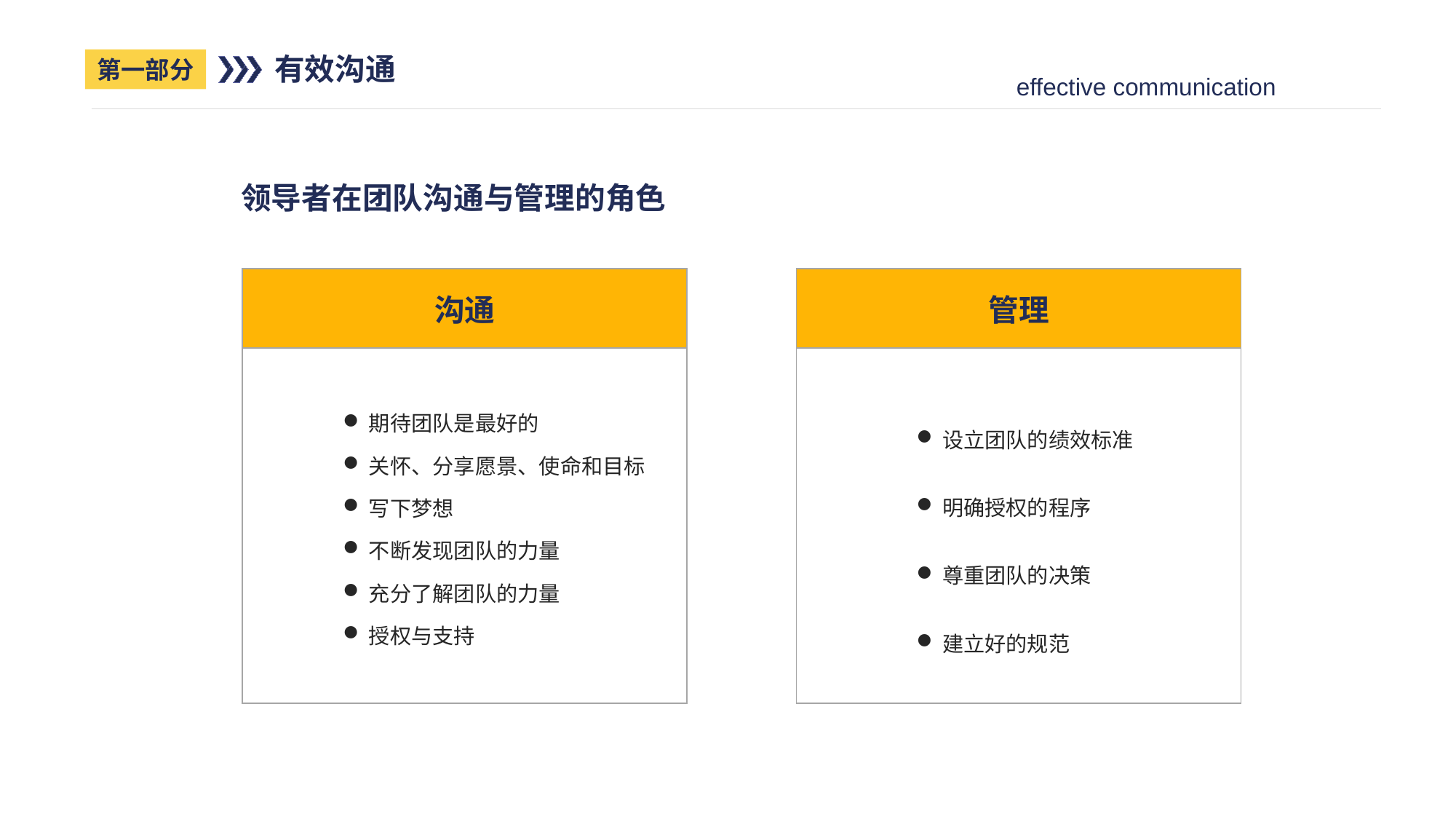

有效沟通
第一部分

effective communication
领导者在团队沟通与管理的角色
| 沟通 |
| --- |
|  |
| 管理 |
| --- |
|  |
设立团队的绩效标准
明确授权的程序
尊重团队的决策
建立好的规范
期待团队是最好的
关怀、分享愿景、使命和目标
写下梦想
不断发现团队的力量
充分了解团队的力量
授权与支持